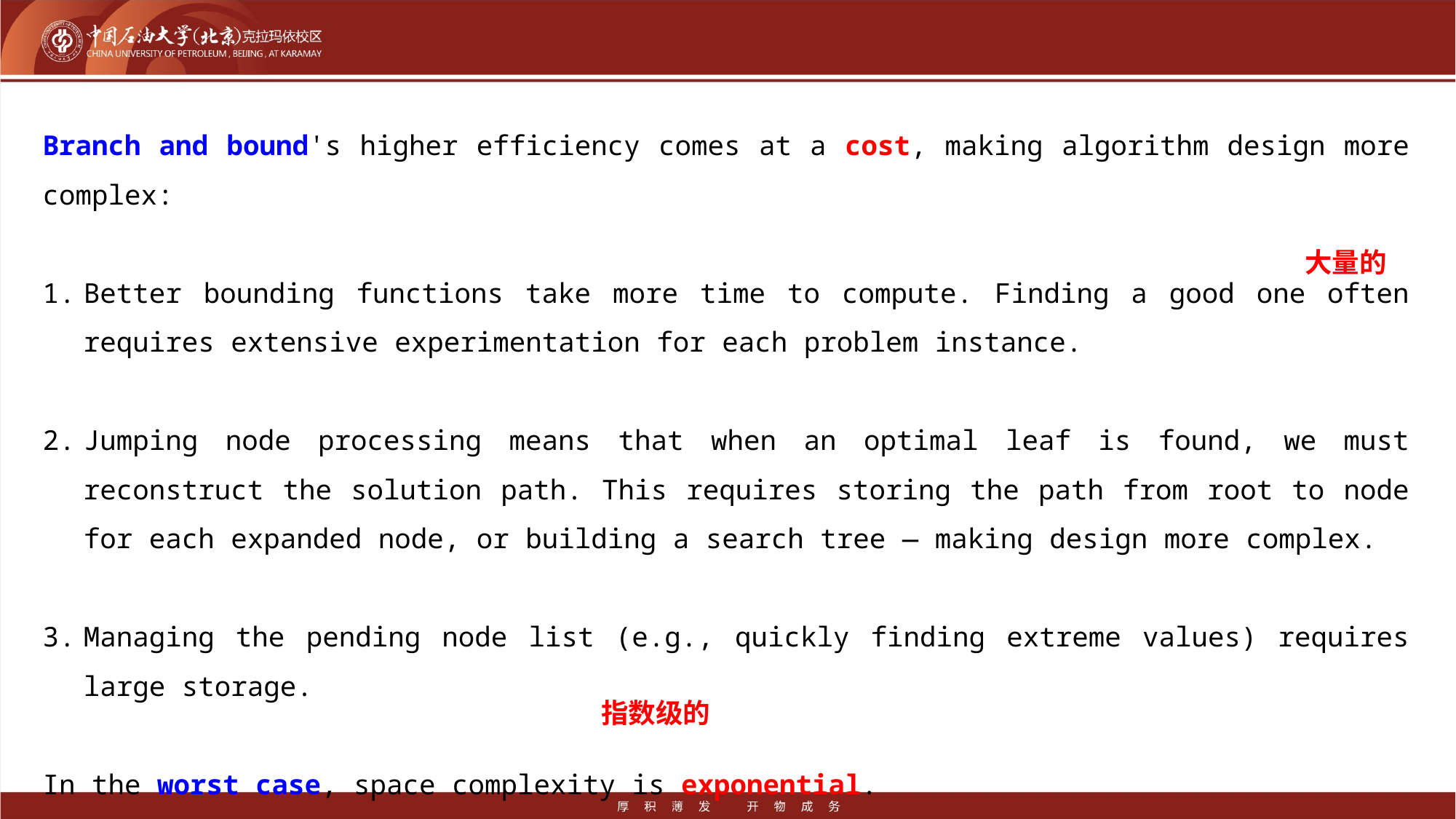

#
Branch and bound's higher efficiency comes at a cost, making algorithm design more complex:

Better bounding functions take more time to compute. Finding a good one often requires extensive experimentation for each problem instance.

Jumping node processing means that when an optimal leaf is found, we must reconstruct the solution path. This requires storing the path from root to node for each expanded node, or building a search tree — making design more complex.

Managing the pending node list (e.g., quickly finding extreme values) requires large storage.

In the worst case, space complexity is exponential.
大量的
指数级的